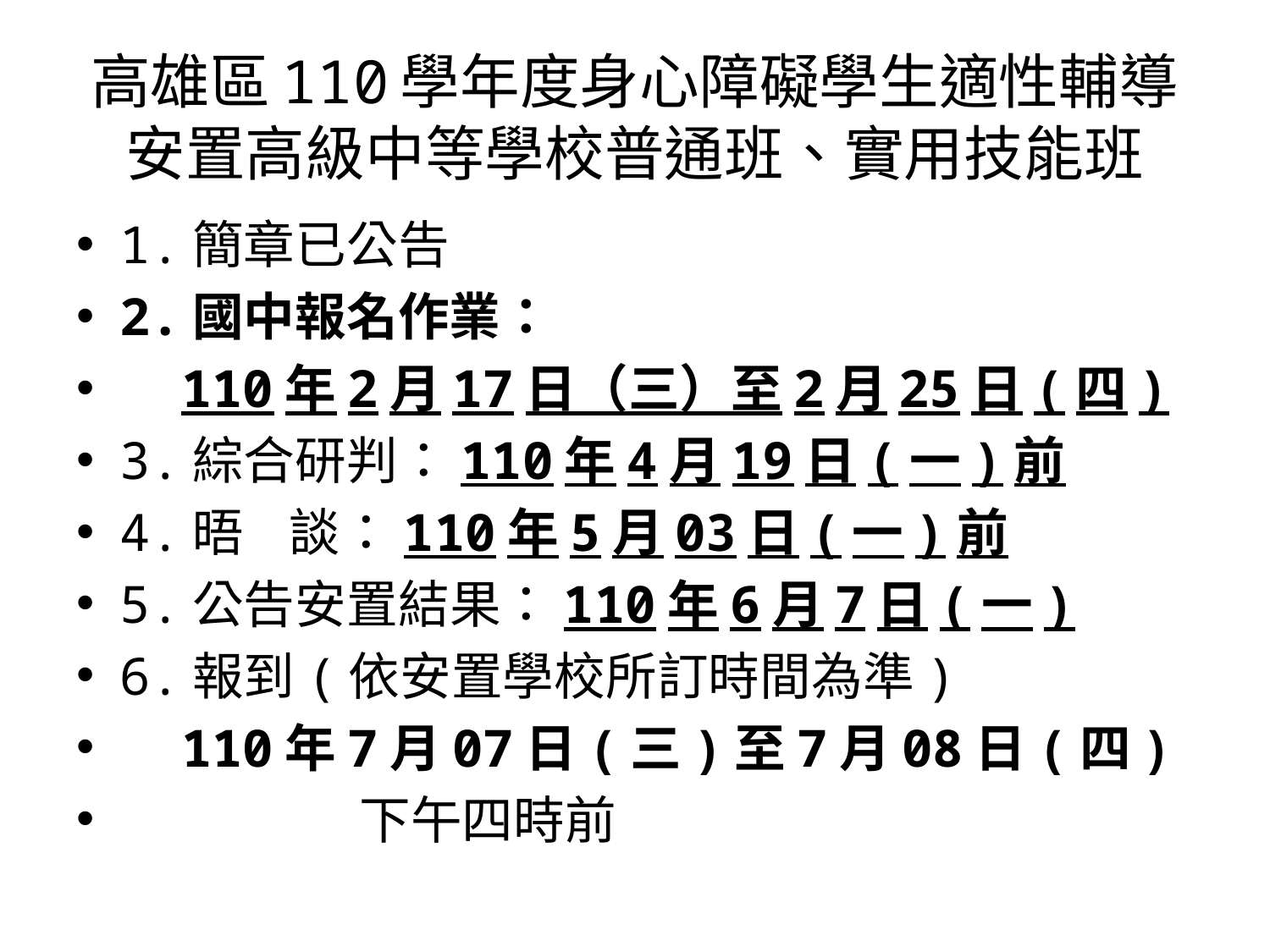

# 高雄區110學年度身心障礙學生適性輔導 安置高級中等學校普通班、實用技能班
1.簡章已公告
2.國中報名作業：
  110年2月17日（三）至2月25日(四)
3.綜合研判：110年4月19日(一)前
4.晤    談：110年5月03日(一)前
5.公告安置結果：110年6月7日(一)
6.報到(依安置學校所訂時間為準)
  110年7月07日(三)至7月08日(四)
                    下午四時前